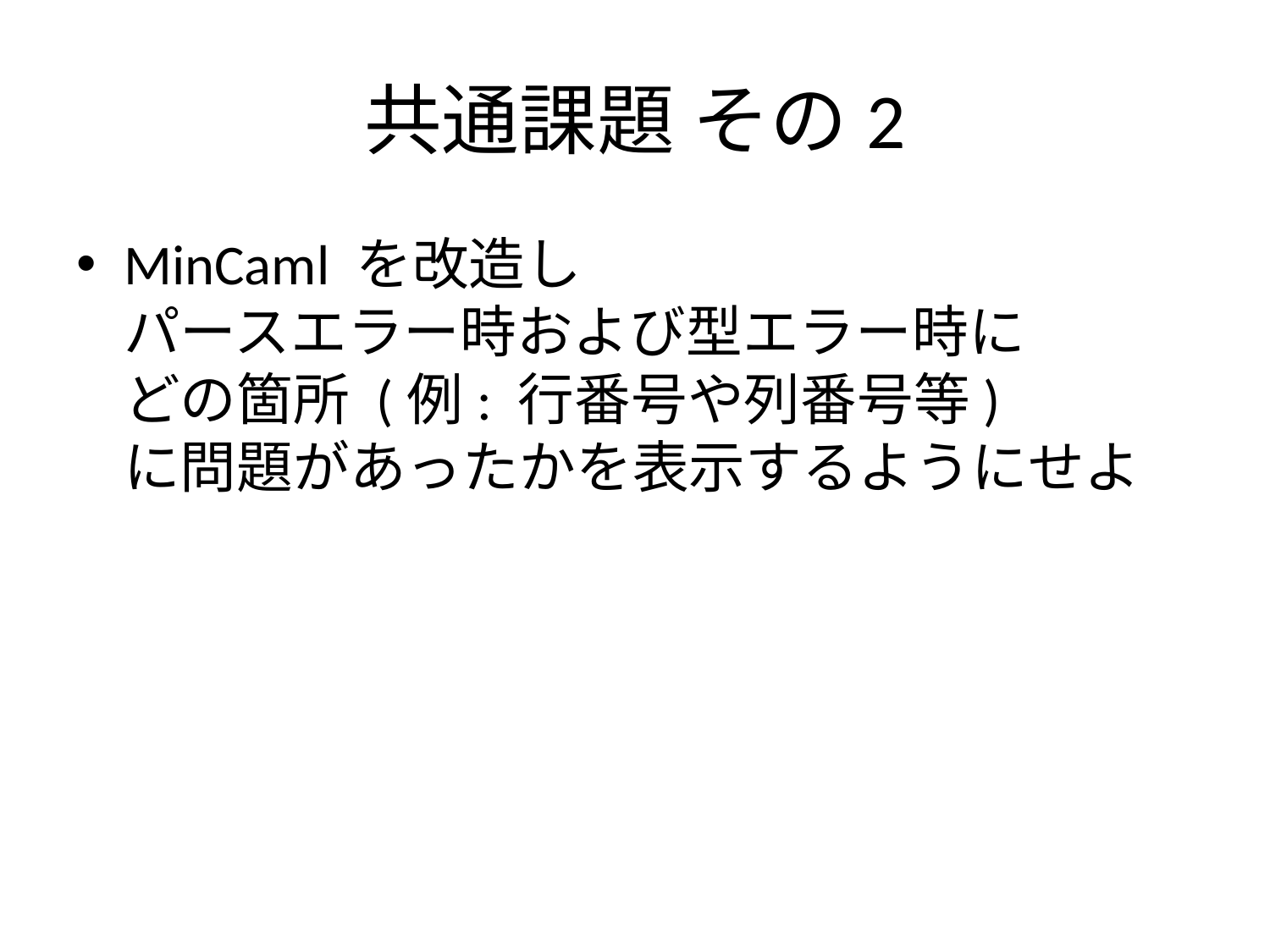

# 共通課題 その2
MinCaml を改造し
パースエラー時および型エラー時に
どの箇所 (例: 行番号や列番号等)
に問題があったかを表示するようにせよ